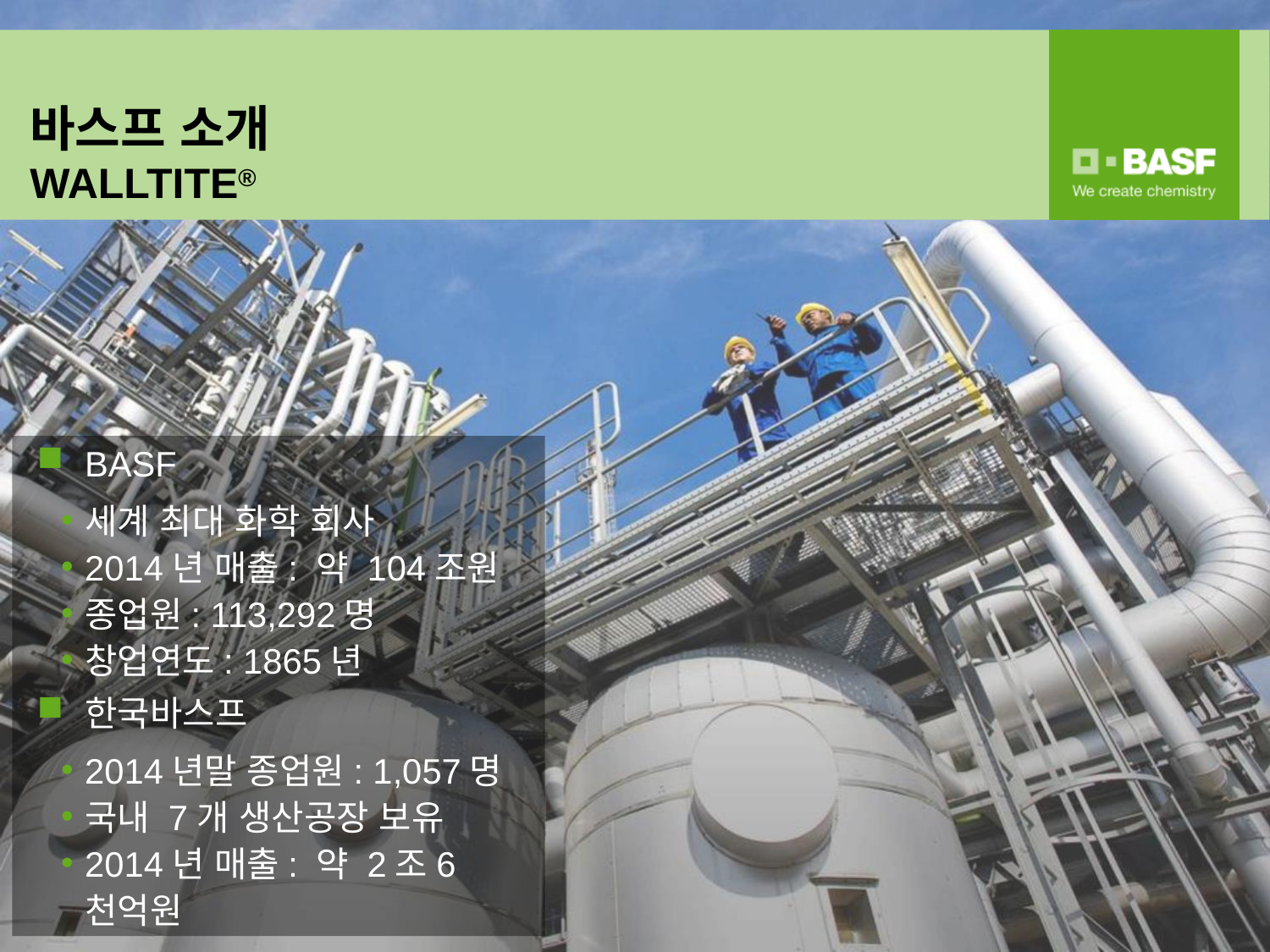

바스프 소개
WALLTITE®
BASF
세계 최대 화학 회사
2014년 매출: 약 104조원
종업원: 113,292명
창업연도: 1865년
한국바스프
2014년말 종업원: 1,057명
국내 7개 생산공장 보유
2014년 매출: 약 2조6천억원